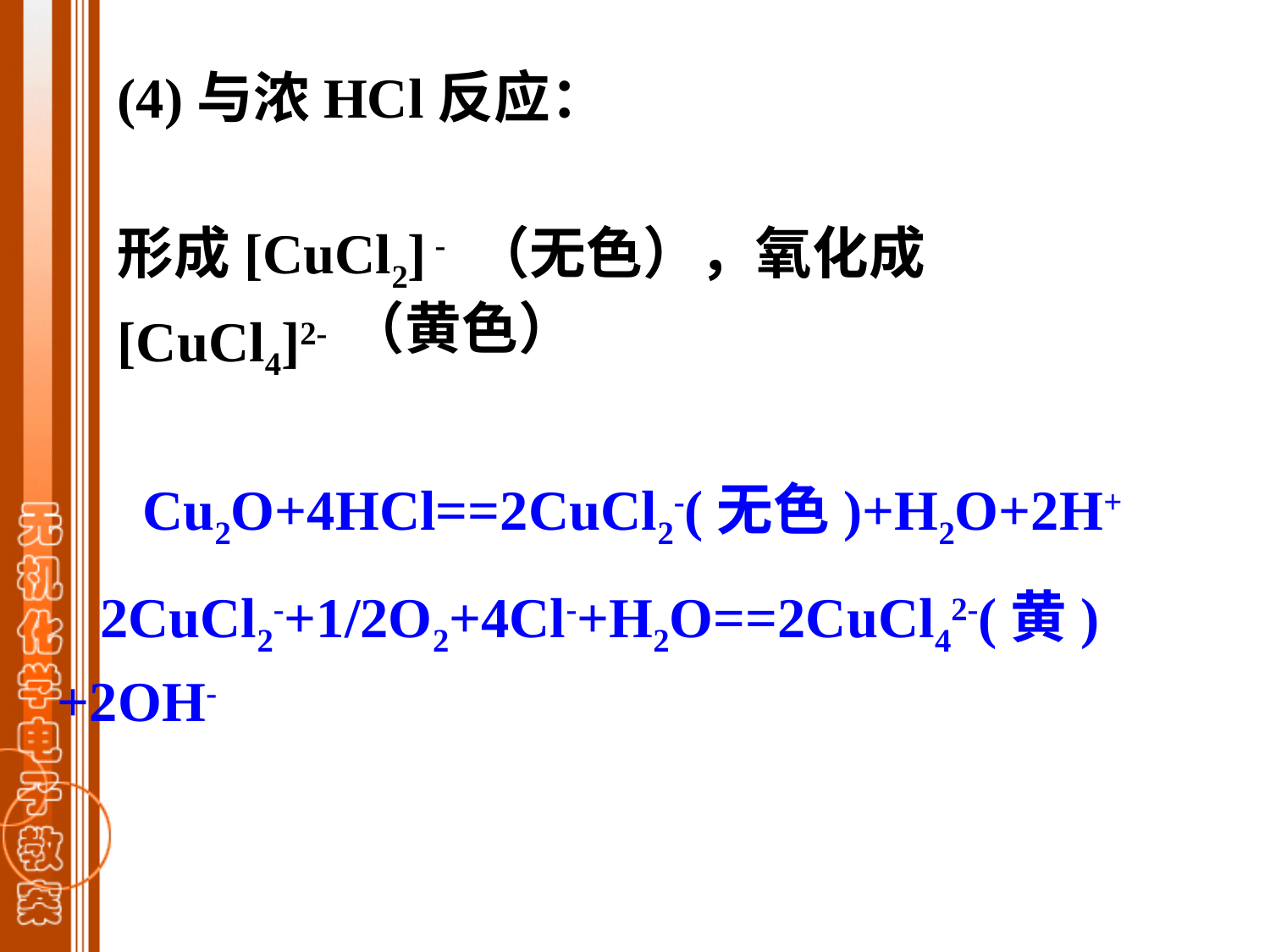

(4)与浓HCl反应：

形成[CuCl2] - （无色），氧化成 [CuCl4]2-

      Cu2O+4HCl==2CuCl2-(无色)+H2O+2H+
   2CuCl2-+1/2O2+4Cl-+H2O==2CuCl42-(黄)+2OH-
（黄色）
139